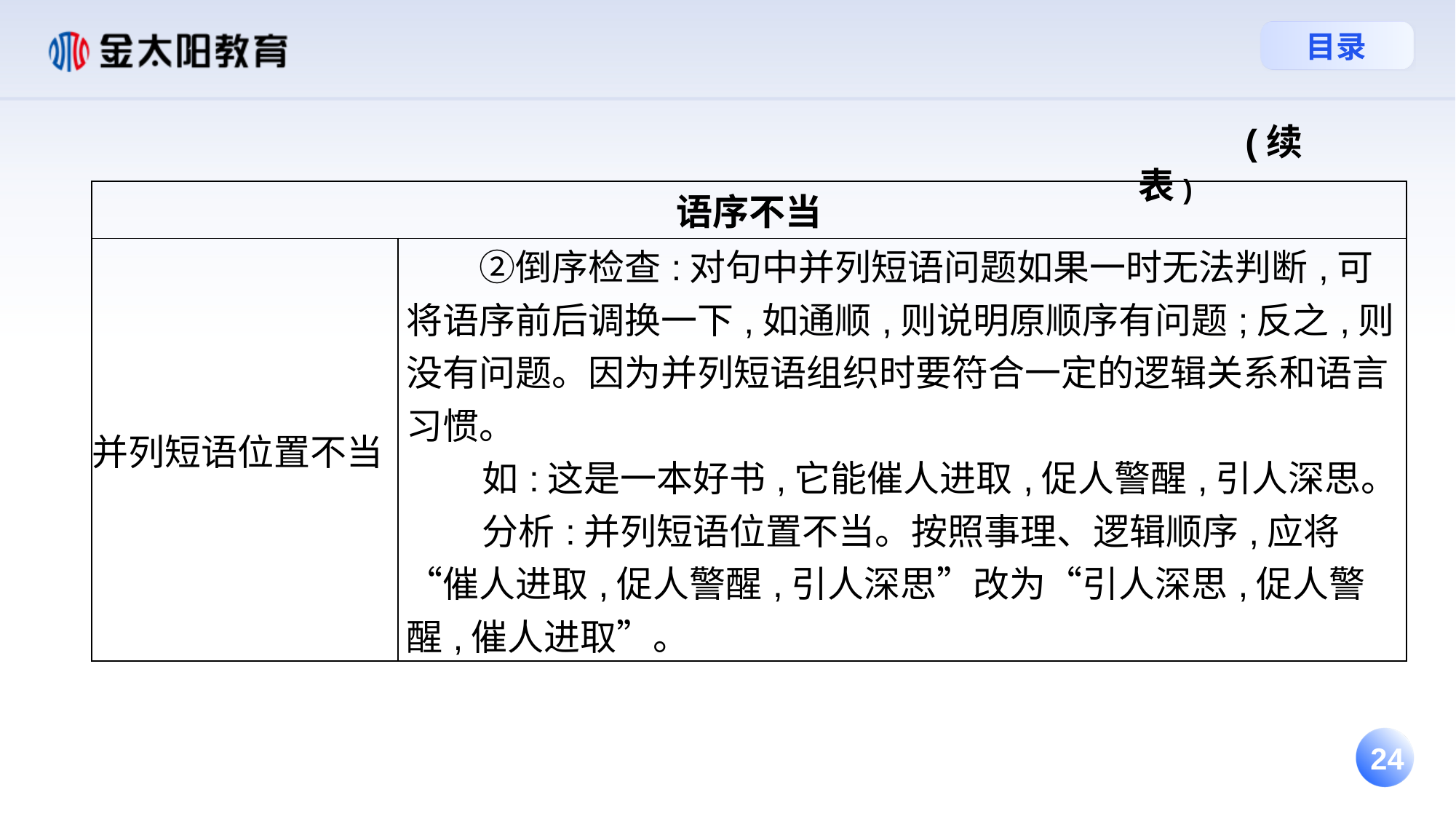

(续表)

| 语序不当 |  |
| --- | --- |
| 并列短语位置不当 | ②倒序检查:对句中并列短语问题如果一时无法判断,可将语序前后调换一下,如通顺,则说明原顺序有问题;反之,则没有问题。因为并列短语组织时要符合一定的逻辑关系和语言习惯。 如:这是一本好书,它能催人进取,促人警醒,引人深思。 分析:并列短语位置不当。按照事理、逻辑顺序,应将“催人进取,促人警醒,引人深思”改为“引人深思,促人警醒,催人进取”。 |